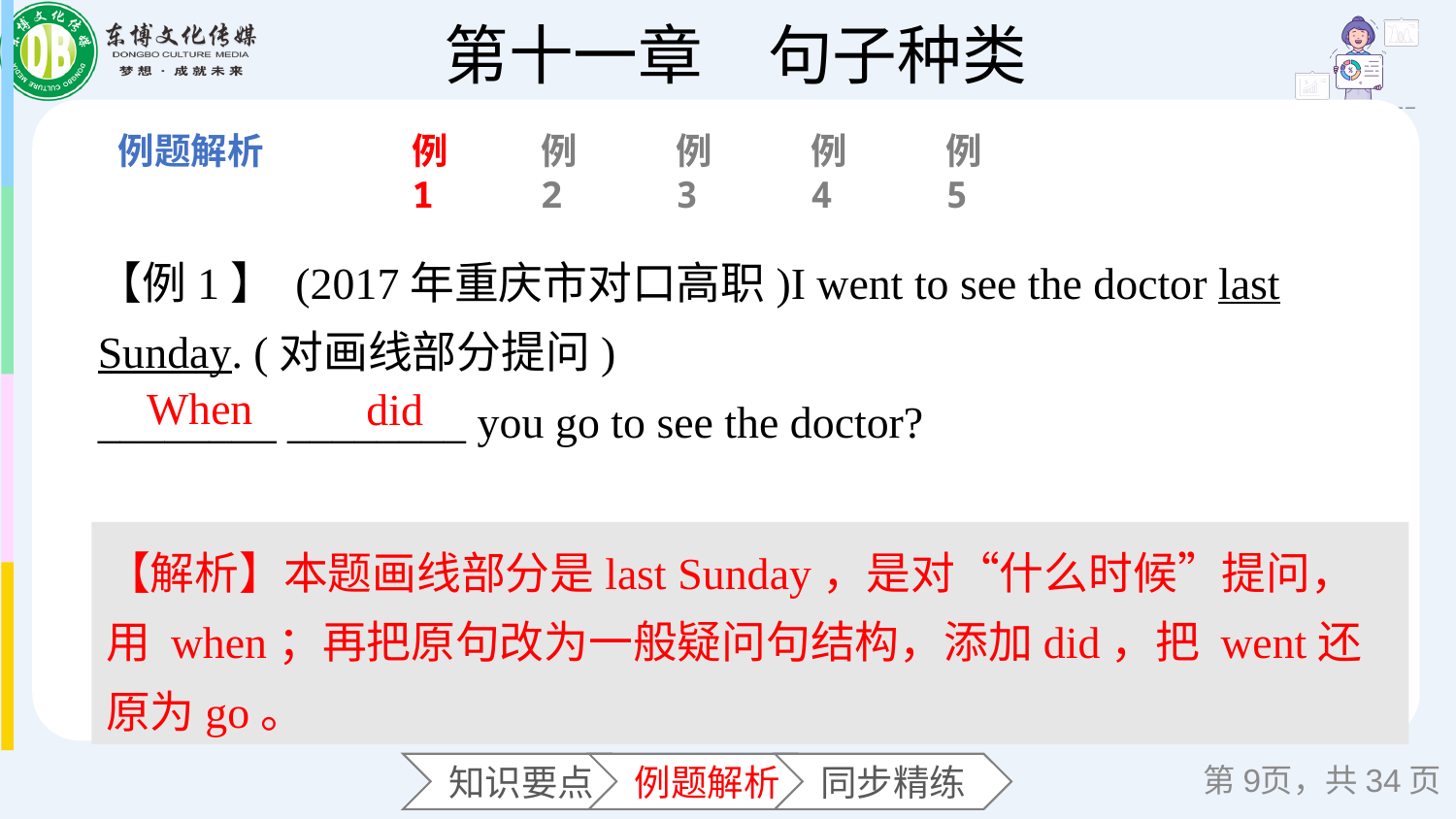

例1
例2
例3
例4
例5
【例1】 (2017年重庆市对口高职)I went to see the doctor last Sunday. (对画线部分提问)
________ ________ you go to see the doctor?

When
did
【解析】本题画线部分是last Sunday，是对“什么时候”提问，用 when；再把原句改为一般疑问句结构，添加did，把 went还原为go。
第9页，共34页